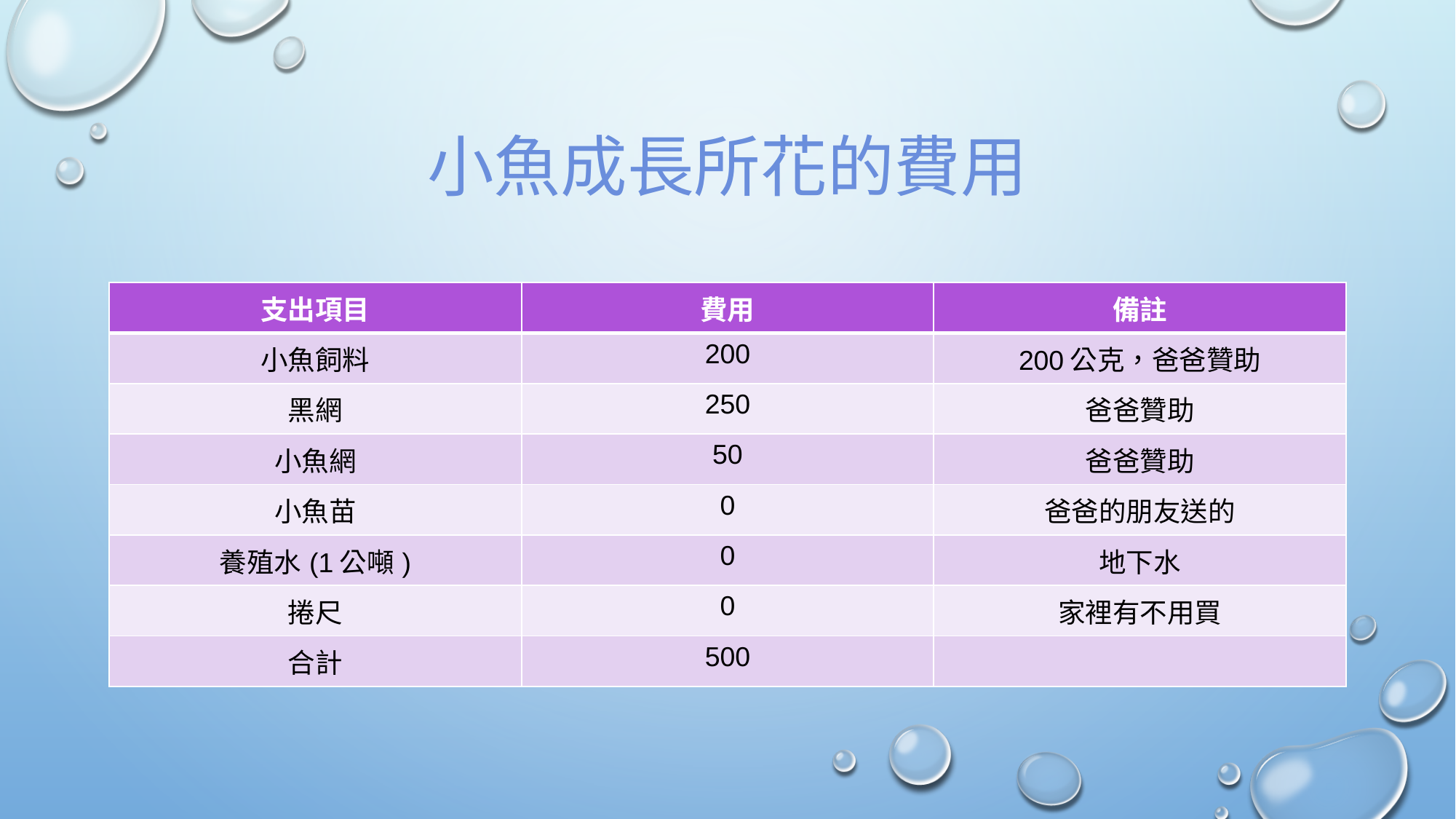

# 小魚成長所花的費用
| 支出項目 | 費用 | 備註 |
| --- | --- | --- |
| 小魚飼料 | 200 | 200公克，爸爸贊助 |
| 黑網 | 250 | 爸爸贊助 |
| 小魚網 | 50 | 爸爸贊助 |
| 小魚苗 | 0 | 爸爸的朋友送的 |
| 養殖水(1公噸) | 0 | 地下水 |
| 捲尺 | 0 | 家裡有不用買 |
| 合計 | 500 |  |